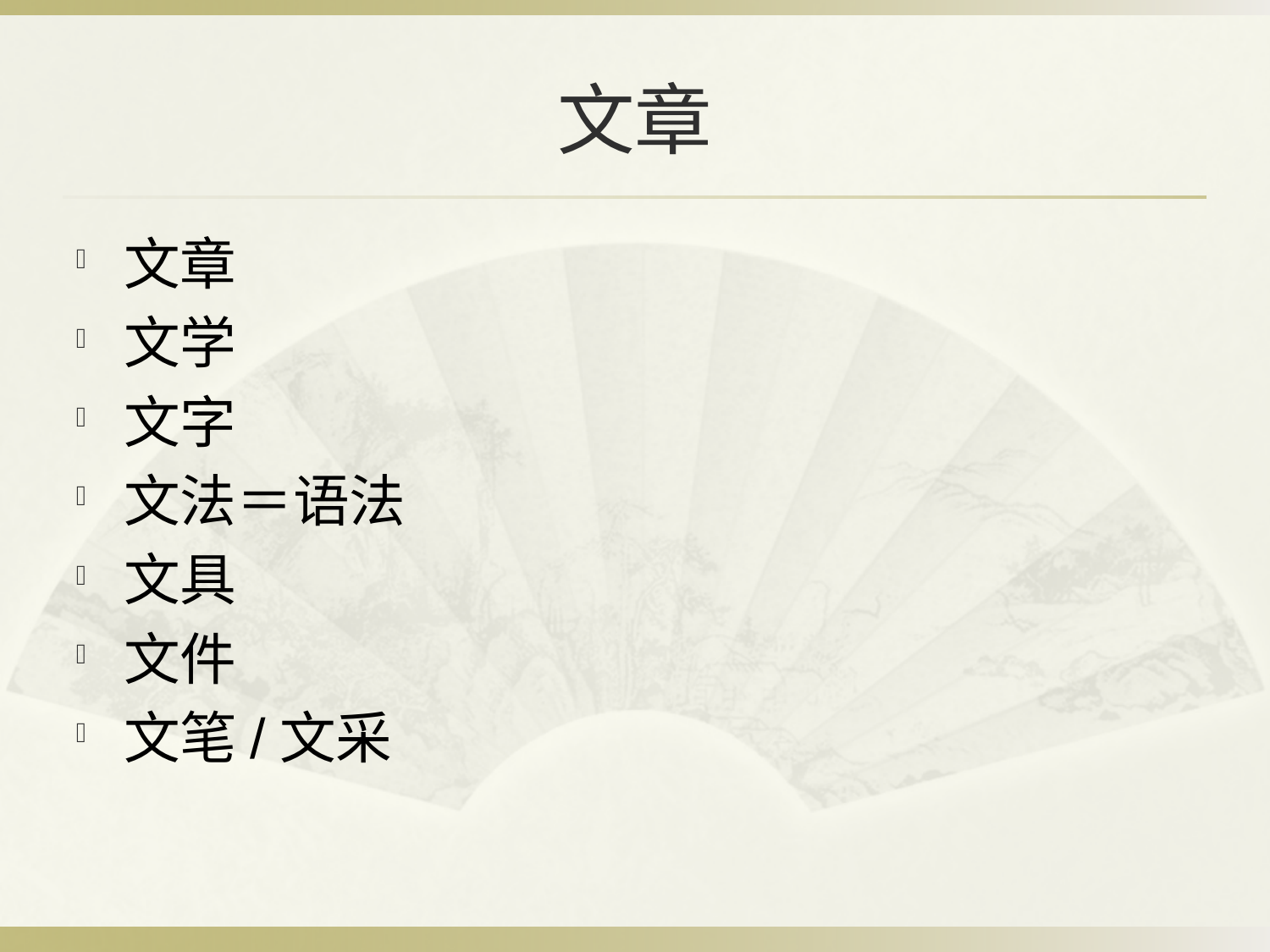

# 文章
文章
文学
文字
文法＝语法
文具
文件
文笔/文采